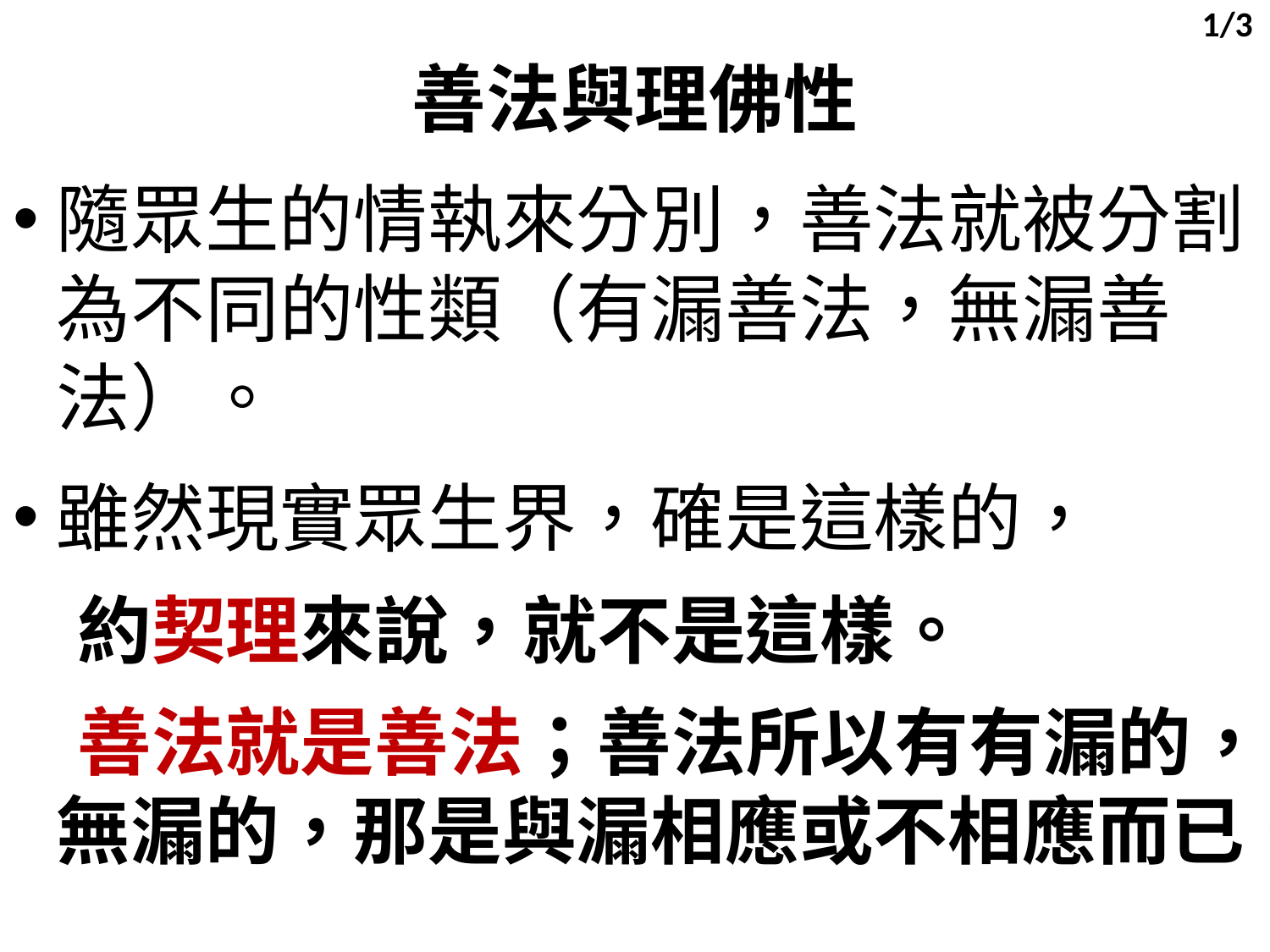

1/3
善法與理佛性
隨眾生的情執來分別，善法就被分割為不同的性類（有漏善法，無漏善法）。
雖然現實眾生界，確是這樣的，
   約契理來說，就不是這樣。
   善法就是善法；善法所以有有漏的，無漏的，那是與漏相應或不相應而已。